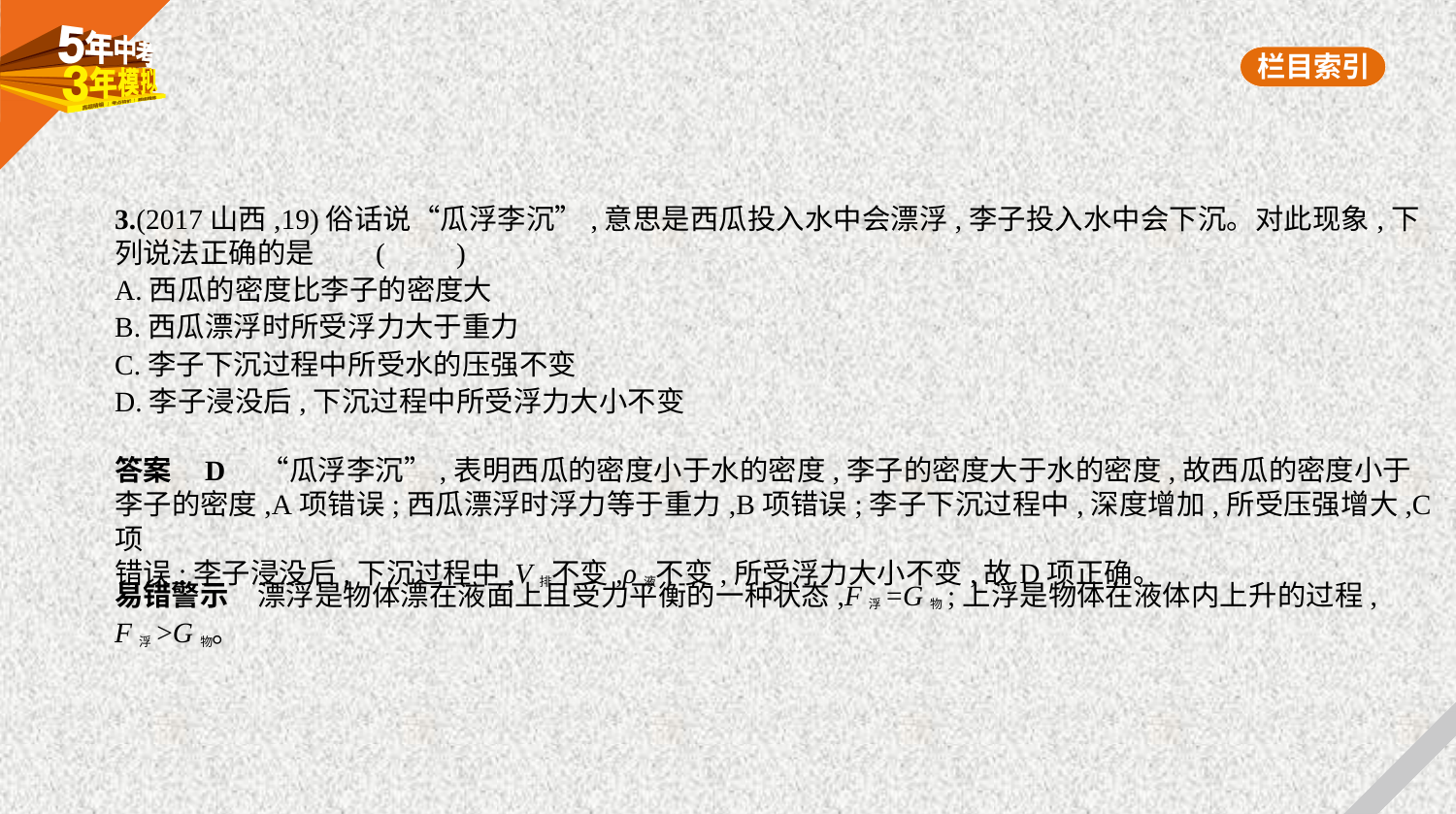

3.(2017山西,19)俗话说“瓜浮李沉”,意思是西瓜投入水中会漂浮,李子投入水中会下沉。对此现象,下
列说法正确的是     (　　)
A.西瓜的密度比李子的密度大
B.西瓜漂浮时所受浮力大于重力
C.李子下沉过程中所受水的压强不变
D.李子浸没后,下沉过程中所受浮力大小不变
答案    D　“瓜浮李沉”,表明西瓜的密度小于水的密度,李子的密度大于水的密度,故西瓜的密度小于
李子的密度,A项错误;西瓜漂浮时浮力等于重力,B项错误;李子下沉过程中,深度增加,所受压强增大,C项
错误;李子浸没后,下沉过程中,V排不变,ρ液不变,所受浮力大小不变,故D项正确。
易错警示　漂浮是物体漂在液面上且受力平衡的一种状态,F浮=G物;上浮是物体在液体内上升的过程,
F浮>G物。